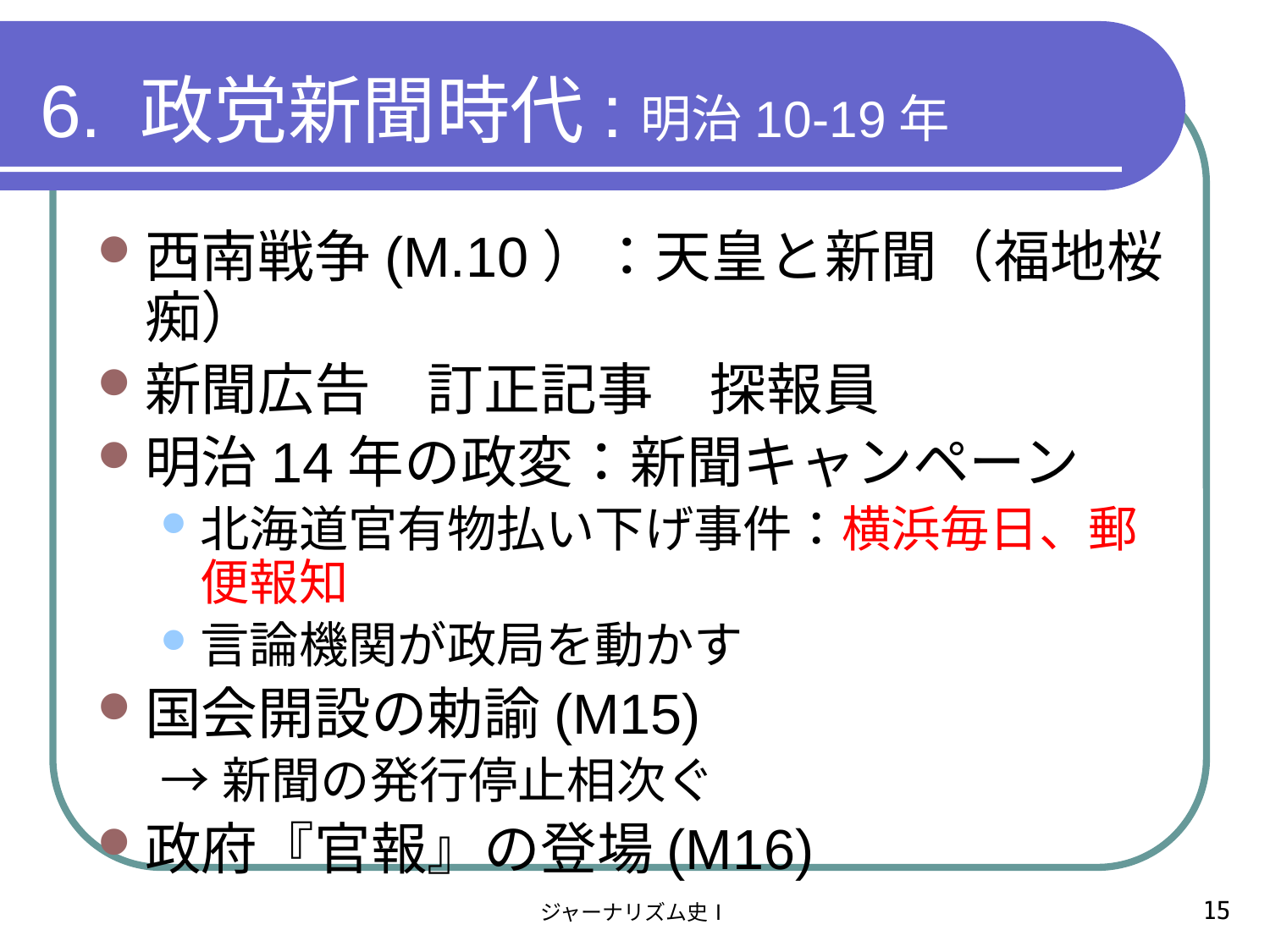

西南戦争(M.10）：天皇と新聞（福地桜痴）
新聞広告　訂正記事　探報員
明治14年の政変：新聞キャンペーン
北海道官有物払い下げ事件：横浜毎日、郵便報知
言論機関が政局を動かす
国会開設の勅諭(M15)
→新聞の発行停止相次ぐ
政府『官報』の登場(M16)
6. 政党新聞時代:明治10-19年
15
ジャーナリズム史Ⅰ